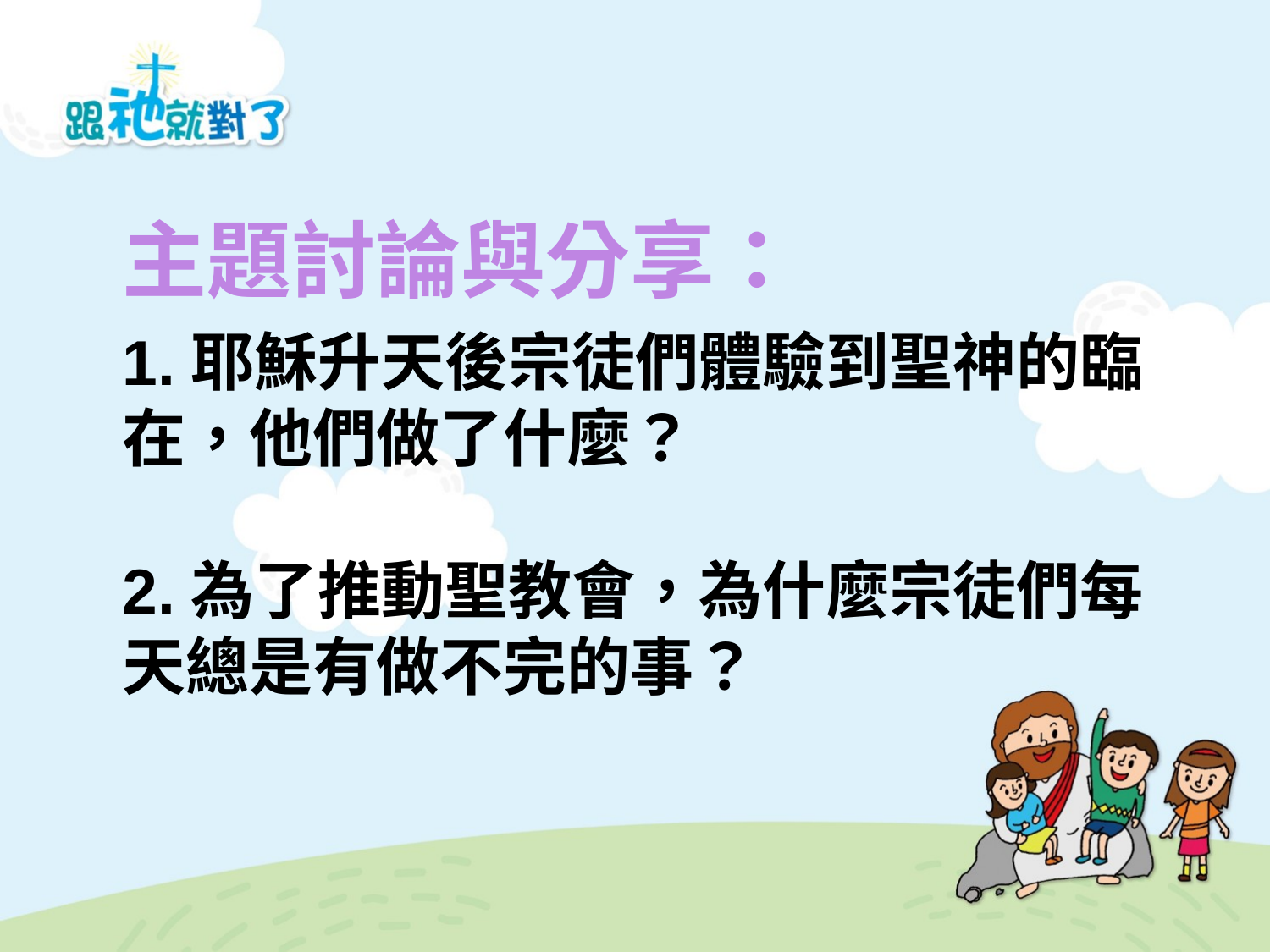

主題討論與分享：
1.耶穌升天後宗徒們體驗到聖神的臨在，他們做了什麼？

2.為了推動聖教會，為什麼宗徒們每天總是有做不完的事？